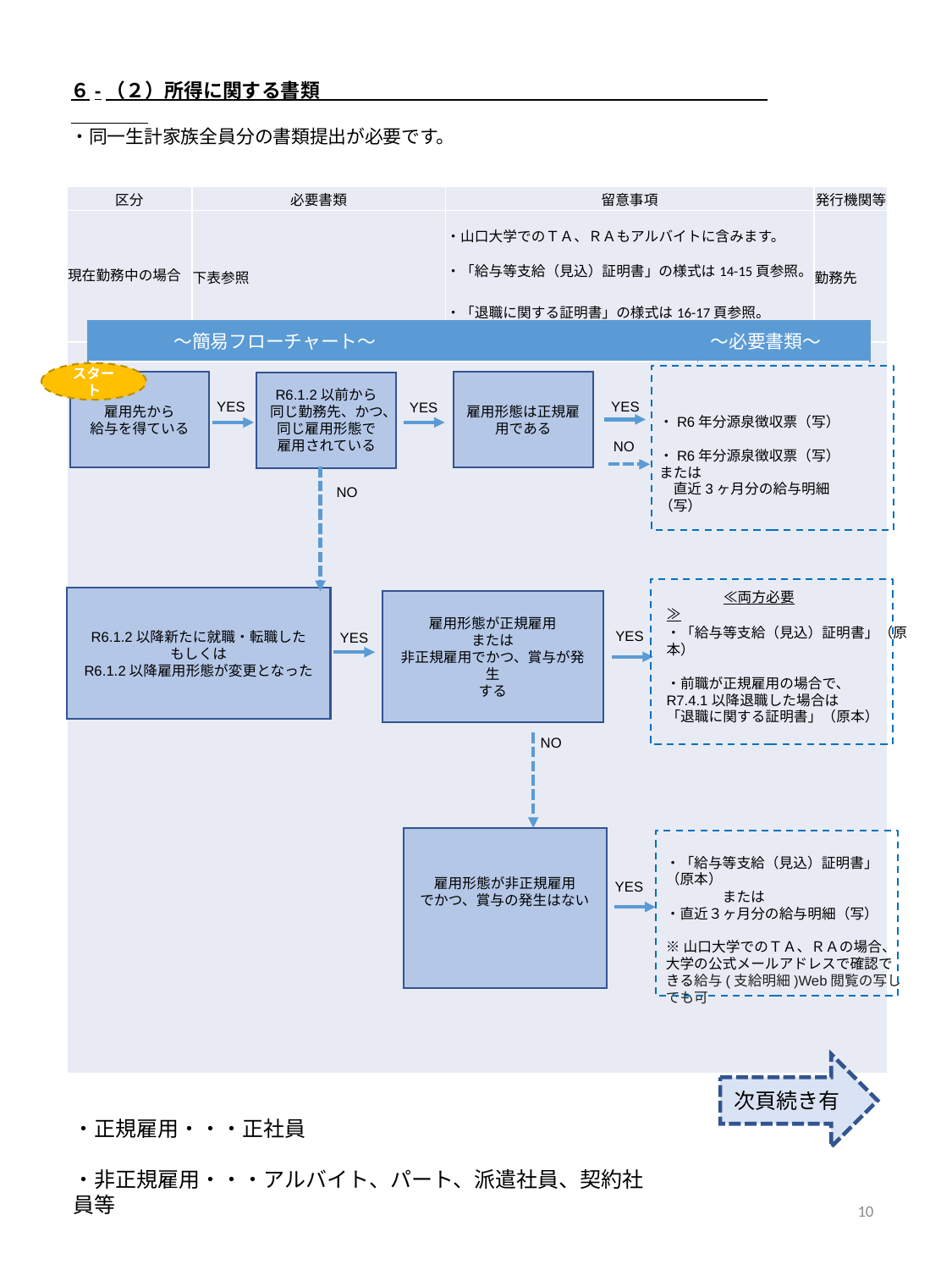

６-（２）所得に関する書類
・同一生計家族全員分の書類提出が必要です。

| 区分 | 必要書類 | 留意事項 | 発行機関等 |
| --- | --- | --- | --- |
| 現在勤務中の場合 | 下表参照 | ・山口大学でのＴＡ、ＲＡもアルバイトに含みます。 ・「給与等支給（見込）証明書」の様式は14-15頁参照。 ・「退職に関する証明書」の様式は16-17頁参照。 | 勤務先 |
|  |  |  |  |
| ～簡易フローチャート～ | ～必要書類～ |
| --- | --- |
スタート

雇用形態は正規雇用である
雇用先から
給与を得ている
R6.1.2以前から
同じ勤務先、かつ、同じ雇用形態で
雇用されている
YES
YES
YES
・R6年分源泉徴収票（写）

・R6年分源泉徴収票（写）または
　直近3ヶ月分の給与明細（写）
NO
NO

　　　　≪両方必要≫
R6.1.2以降新たに就職・転職した
もしくは
R6.1.2以降雇用形態が変更となった

雇用形態が正規雇用
または
非正規雇用でかつ、賞与が発生
する

・「給与等支給（見込）証明書」（原本）

・前職が正規雇用の場合で、
R7.4.1以降退職した場合は
「退職に関する証明書」（原本）
YES
YES
NO
雇用形態が非正規雇用
でかつ、賞与の発生はない

・「給与等支給（見込）証明書」（原本）
　　　　または
・直近３ヶ月分の給与明細（写）

※山口大学でのＴＡ、ＲＡの場合、
大学の公式メールアドレスで確認できる給与(支給明細)Web閲覧の写しでも可

YES
次頁続き有
・正規雇用・・・正社員

・非正規雇用・・・アルバイト、パート、派遣社員、契約社員等
10